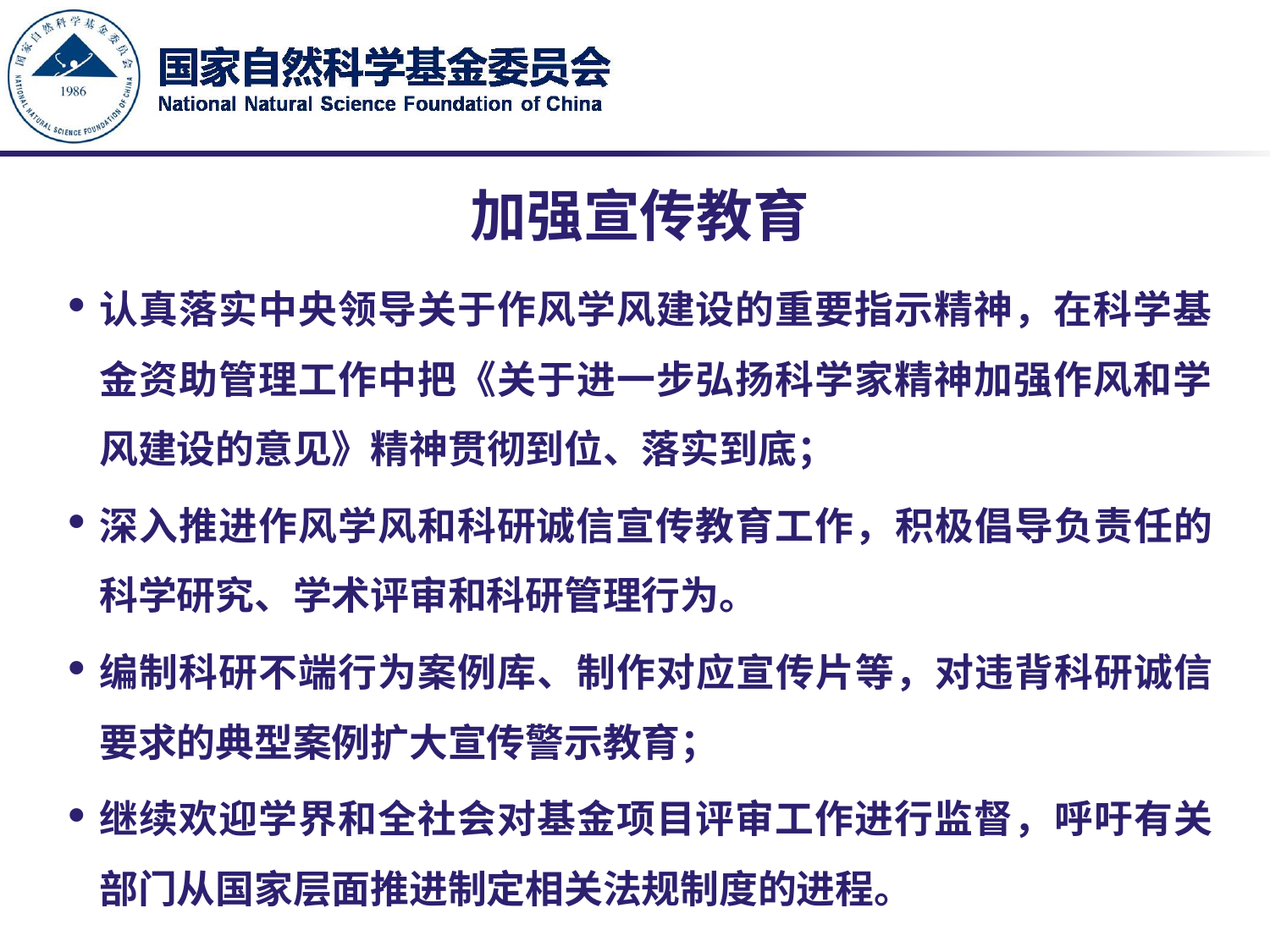

# 加强宣传教育
认真落实中央领导关于作风学风建设的重要指示精神，在科学基金资助管理工作中把《关于进一步弘扬科学家精神加强作风和学风建设的意见》精神贯彻到位、落实到底；
深入推进作风学风和科研诚信宣传教育工作，积极倡导负责任的科学研究、学术评审和科研管理行为。
编制科研不端行为案例库、制作对应宣传片等，对违背科研诚信要求的典型案例扩大宣传警示教育；
继续欢迎学界和全社会对基金项目评审工作进行监督，呼吁有关部门从国家层面推进制定相关法规制度的进程。